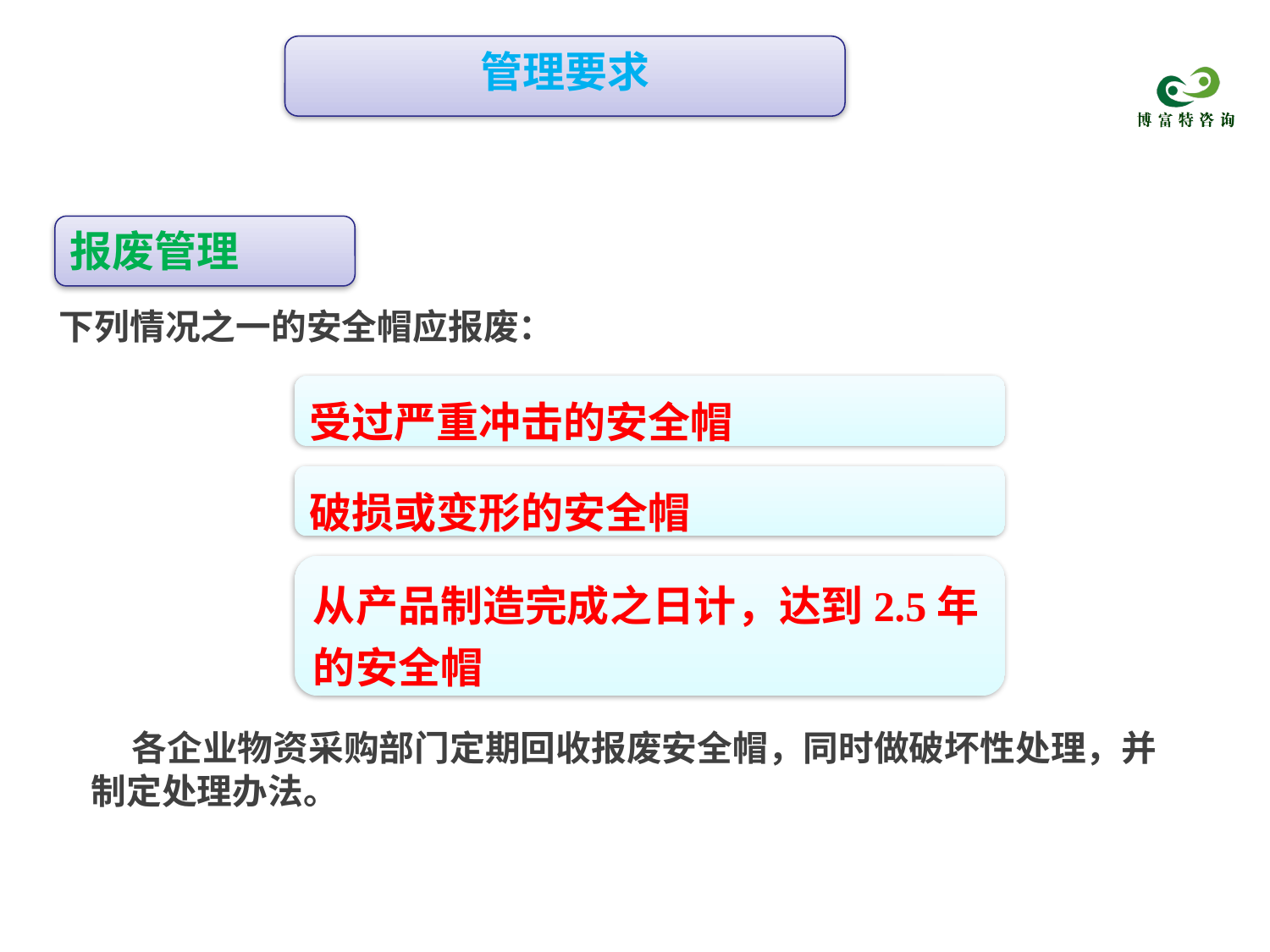

管理要求
报废管理
下列情况之一的安全帽应报废：
受过严重冲击的安全帽
破损或变形的安全帽
从产品制造完成之日计，达到2.5年的安全帽
    各企业物资采购部门定期回收报废安全帽，同时做破坏性处理，并制定处理办法。